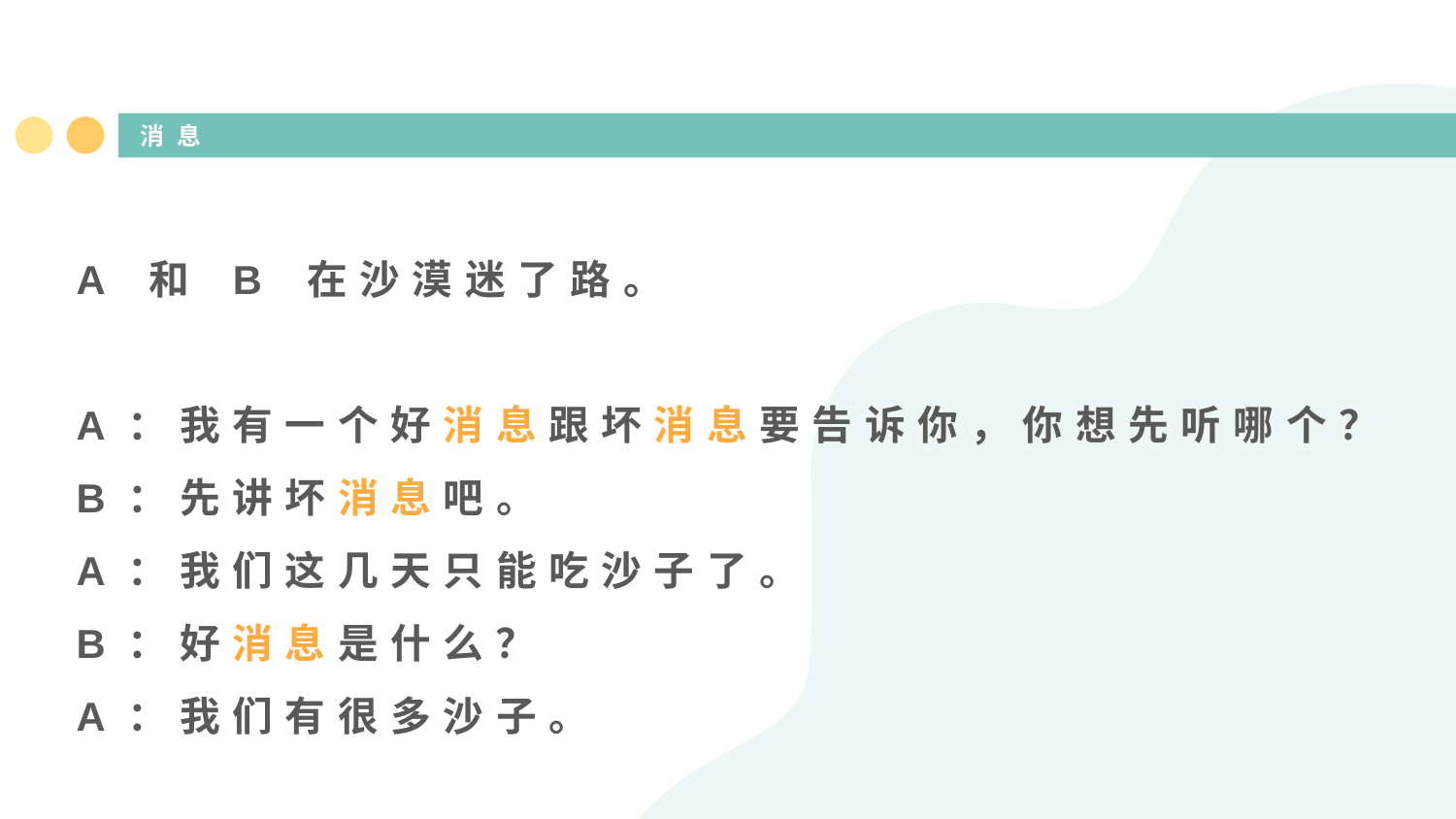

# 消息
A 和 B 在沙漠迷了路。

A：我有一个好消息跟坏消息要告诉你，你想先听哪个？
B：先讲坏消息吧。
A：我们这几天只能吃沙子了。
B：好消息是什么？
A：我们有很多沙子。